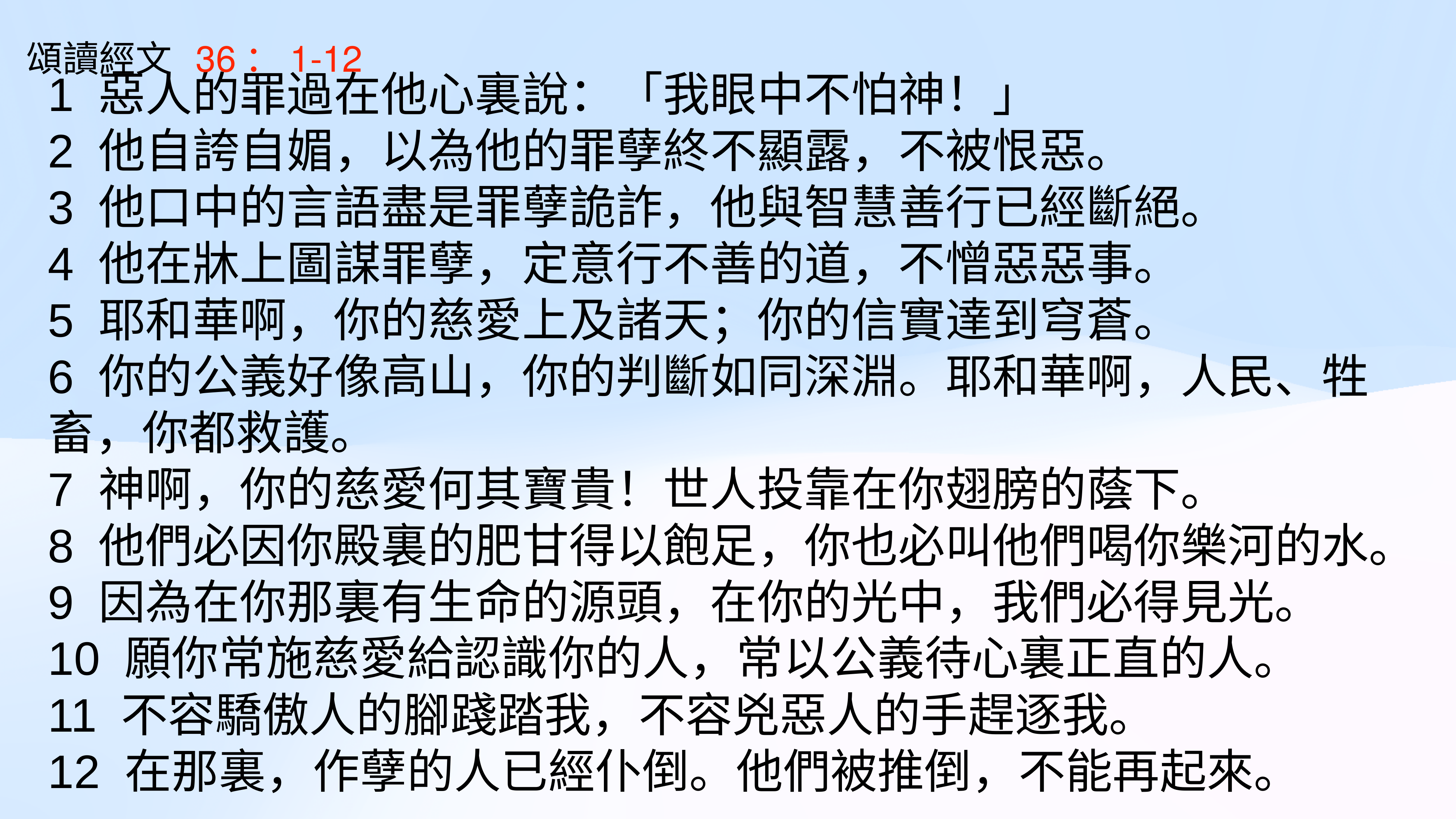

頌讀經文
36：1-12
1 惡人的罪過在他心裏說：「我眼中不怕神！」
2 他自誇自媚，以為他的罪孽終不顯露，不被恨惡。
3 他口中的言語盡是罪孽詭詐，他與智慧善行已經斷絕。
4 他在牀上圖謀罪孽，定意行不善的道，不憎惡惡事。
5 耶和華啊，你的慈愛上及諸天；你的信實達到穹蒼。
6 你的公義好像高山，你的判斷如同深淵。耶和華啊，人民、牲畜，你都救護。
7 神啊，你的慈愛何其寶貴！世人投靠在你翅膀的蔭下。
8 他們必因你殿裏的肥甘得以飽足，你也必叫他們喝你樂河的水。
9 因為在你那裏有生命的源頭，在你的光中，我們必得見光。
10 願你常施慈愛給認識你的人，常以公義待心裏正直的人。
11 不容驕傲人的腳踐踏我，不容兇惡人的手趕逐我。
12 在那裏，作孽的人已經仆倒。他們被推倒，不能再起來。